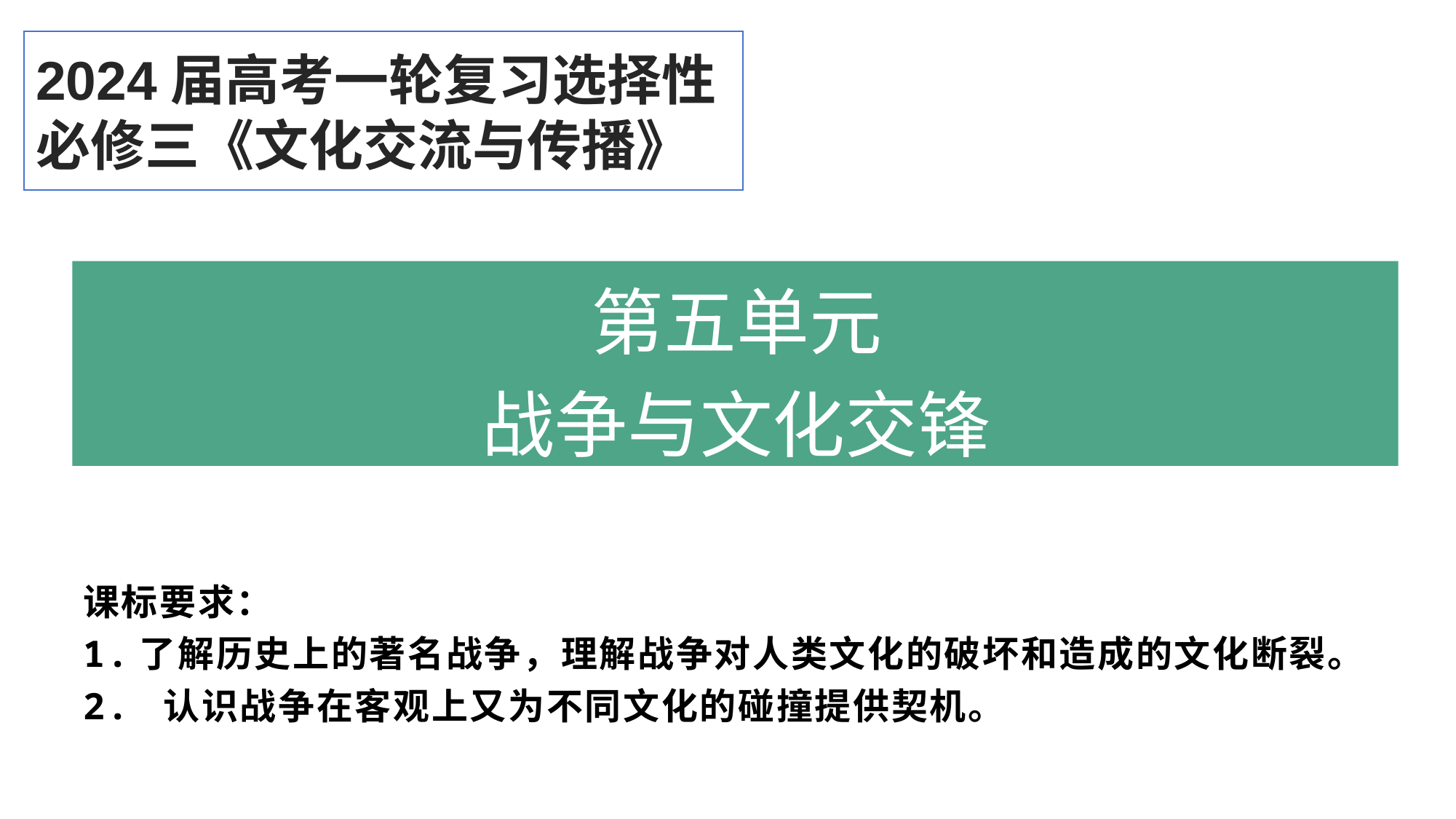

2024届高考一轮复习选择性必修三《文化交流与传播》
第五单元
战争与文化交锋
课标要求：
1.了解历史上的著名战争，理解战争对人类文化的破坏和造成的文化断裂。
2. 认识战争在客观上又为不同文化的碰撞提供契机。